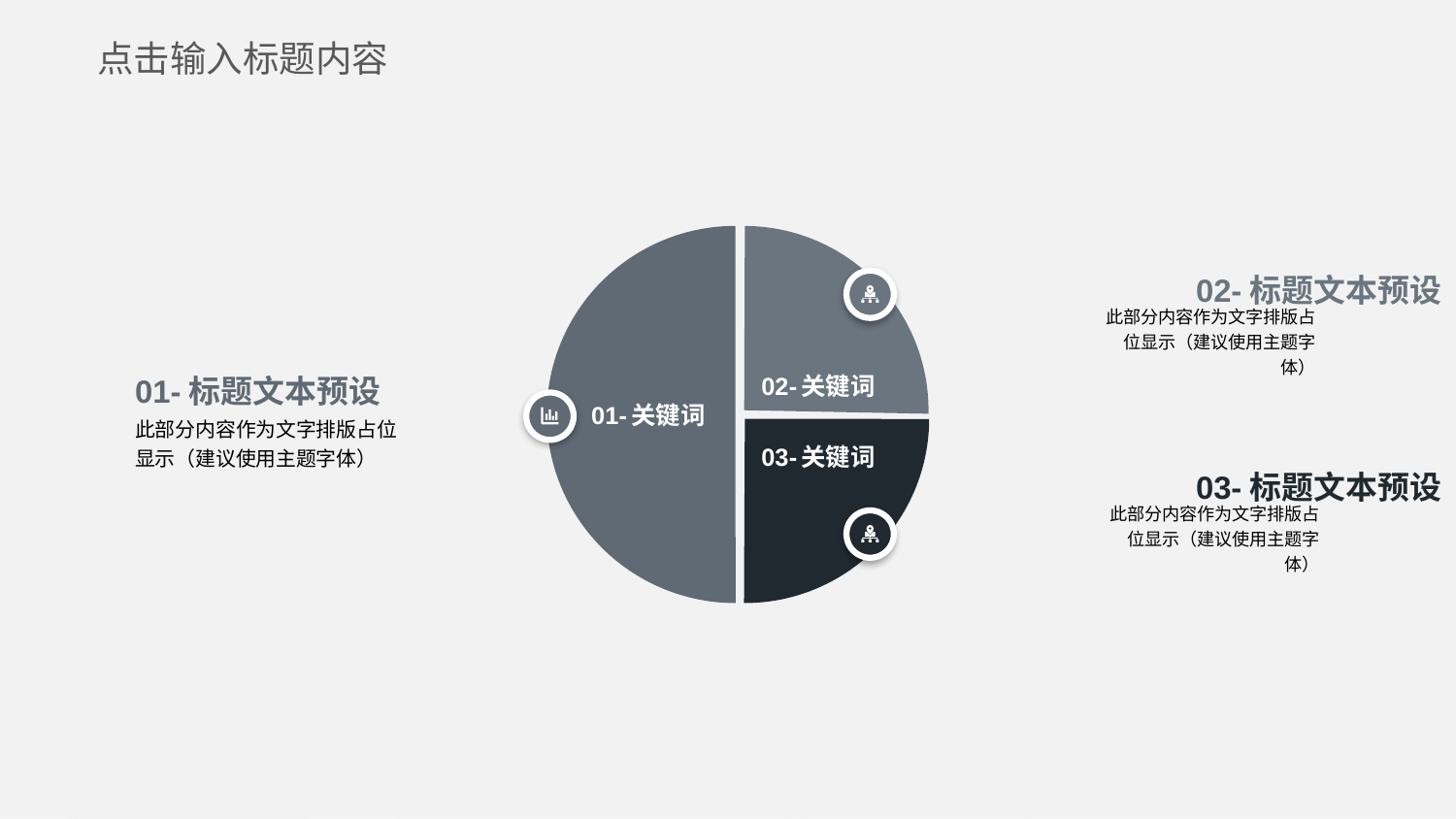

点击输入标题内容

02-关键词

01-关键词
03-关键词

02-标题文本预设
此部分内容作为文字排版占位显示（建议使用主题字体）
01-标题文本预设
此部分内容作为文字排版占位显示（建议使用主题字体）
03-标题文本预设
此部分内容作为文字排版占位显示（建议使用主题字体）